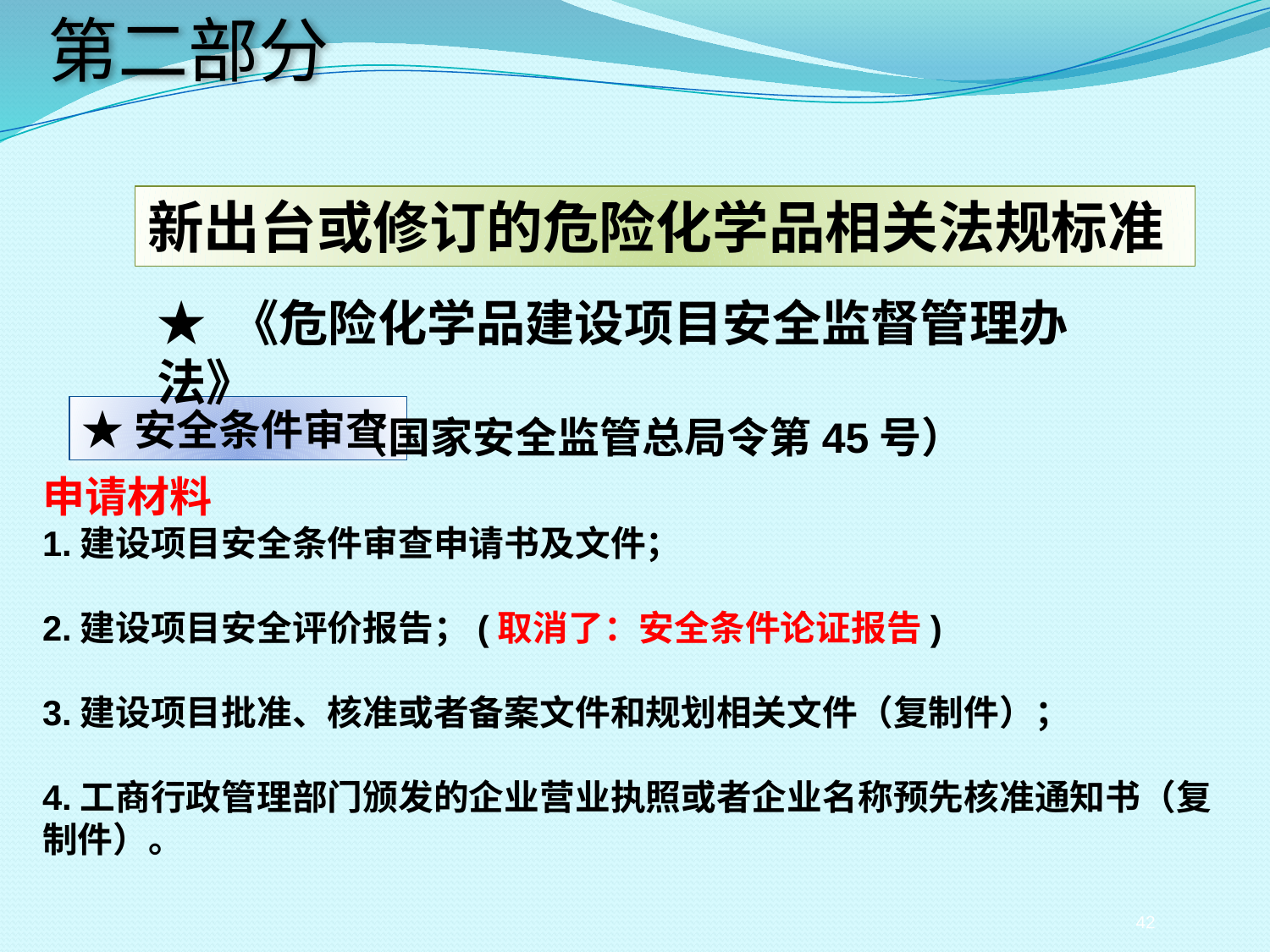

第二部分
新出台或修订的危险化学品相关法规标准
★ 《危险化学品建设项目安全监督管理办法》
（国家安全监管总局令第45号）
★安全条件审查
申请材料
1.建设项目安全条件审查申请书及文件；

2.建设项目安全评价报告；(取消了：安全条件论证报告)

3.建设项目批准、核准或者备案文件和规划相关文件（复制件）；

4.工商行政管理部门颁发的企业营业执照或者企业名称预先核准通知书（复制件）。

42